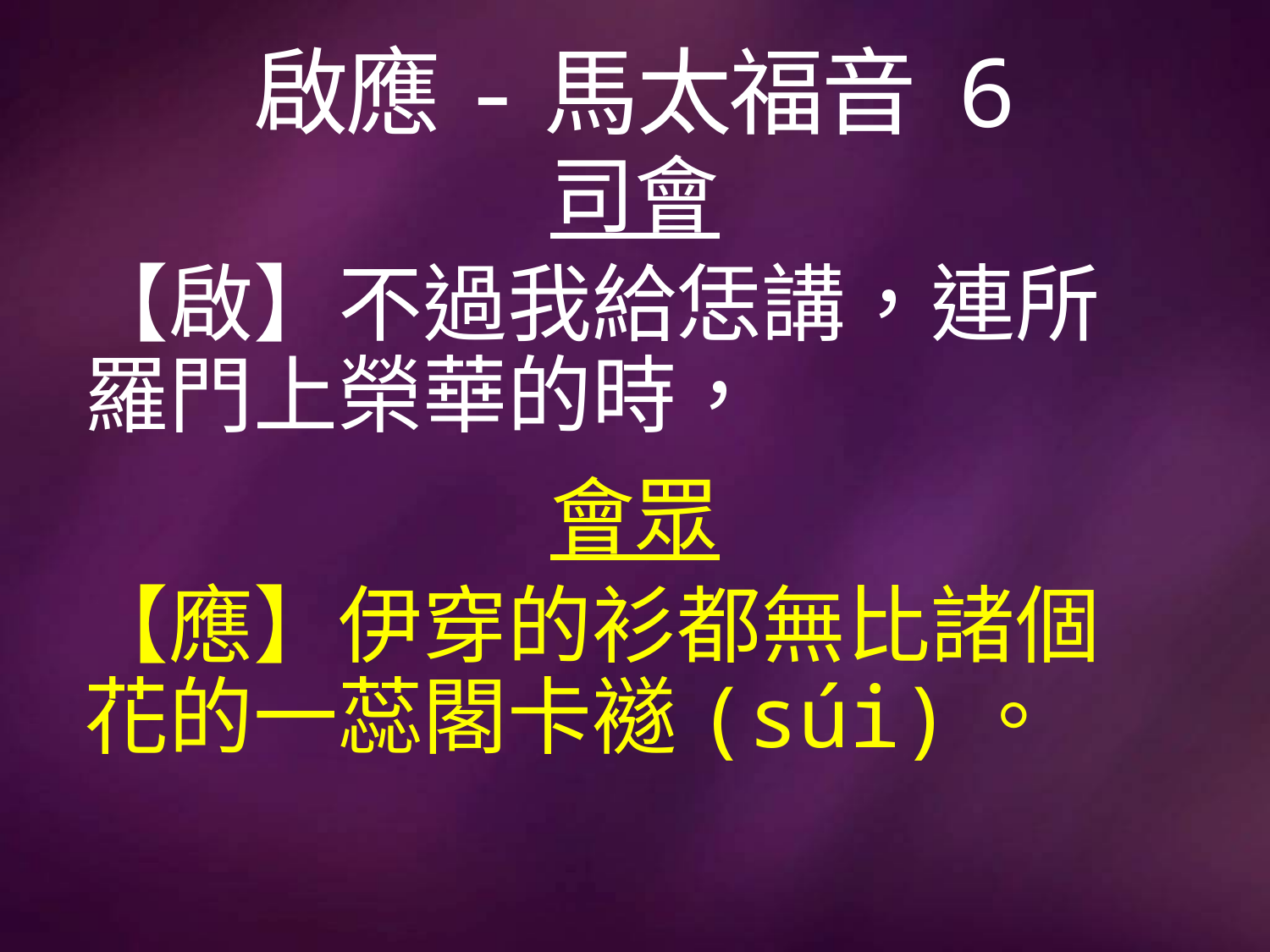

# 啟應-馬太福音 6
司會
【啟】不過我給恁講，連所羅門上榮華的時，

會眾
【應】伊穿的衫都無比諸個花的一蕊閣卡襚(súi)。